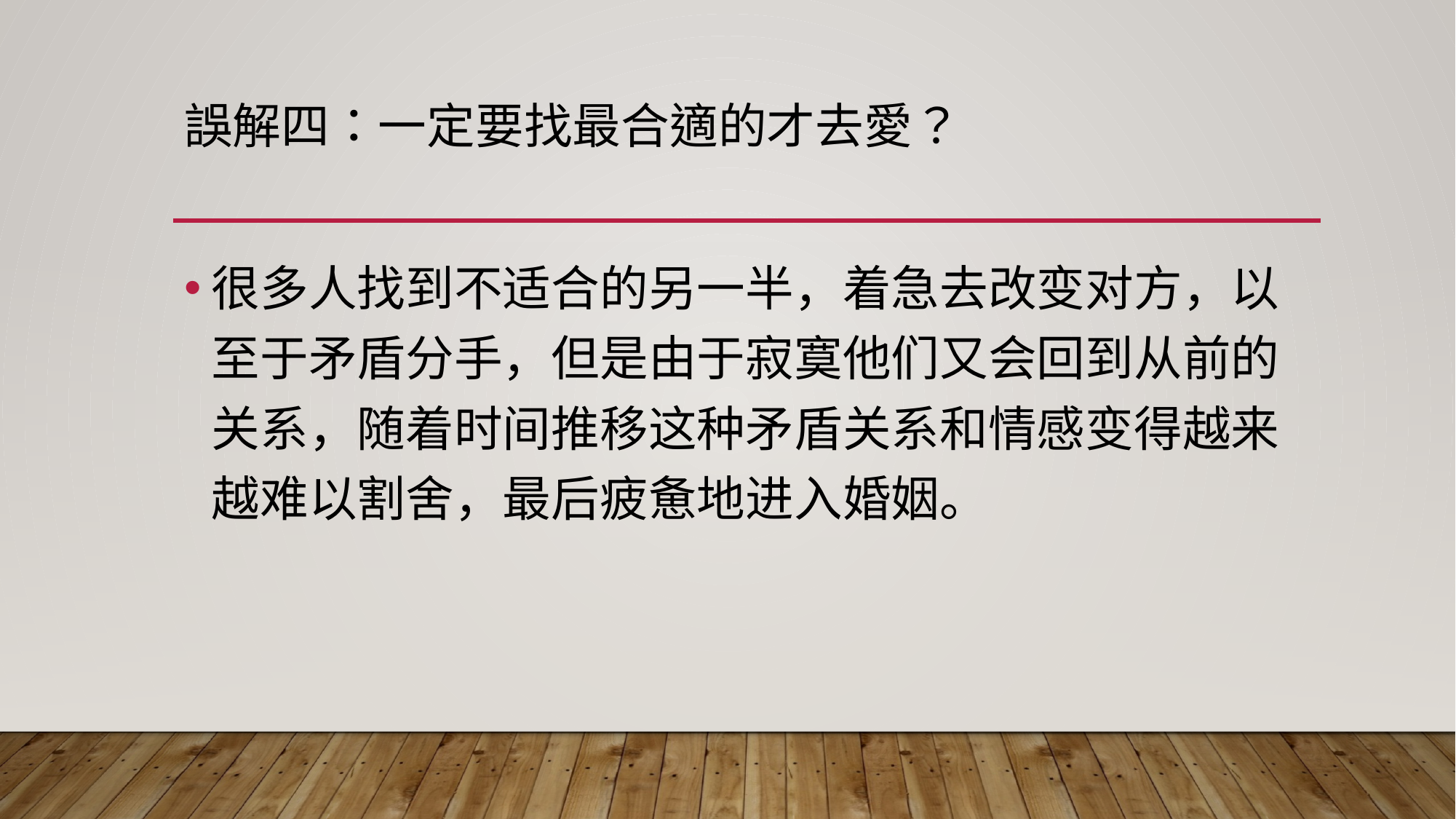

# 誤解四：一定要找最合適的才去愛？
很多人找到不适合的另一半，着急去改变对方，以至于矛盾分手，但是由于寂寞他们又会回到从前的关系，随着时间推移这种矛盾关系和情感变得越来越难以割舍，最后疲惫地进入婚姻。